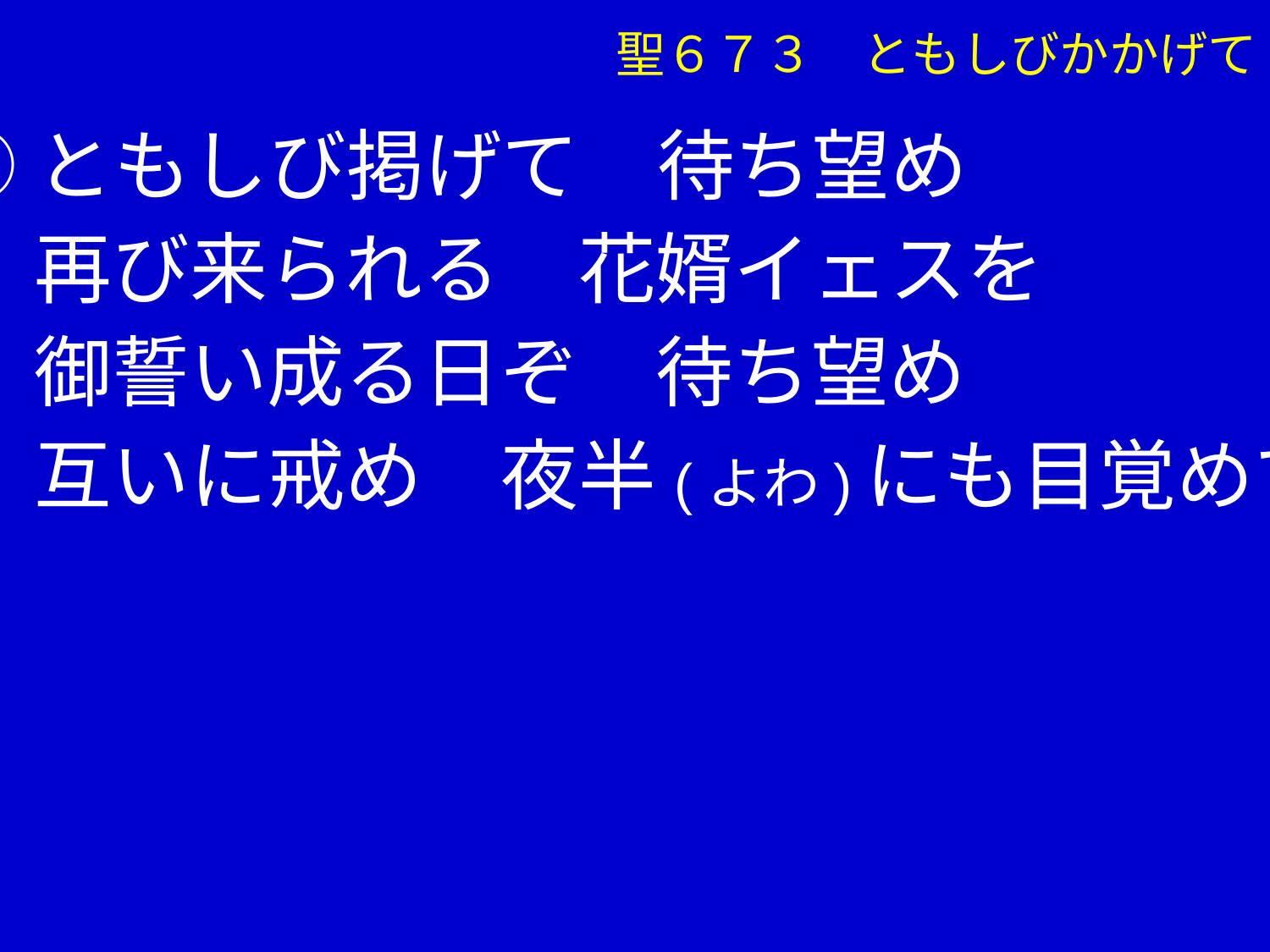

聖６７３　ともしびかかげて
①ともしび掲げて　待ち望め
　 再び来られる　花婿イェスを
　 御誓い成る日ぞ　待ち望め
　 互いに戒め　夜半(よわ)にも目覚めて